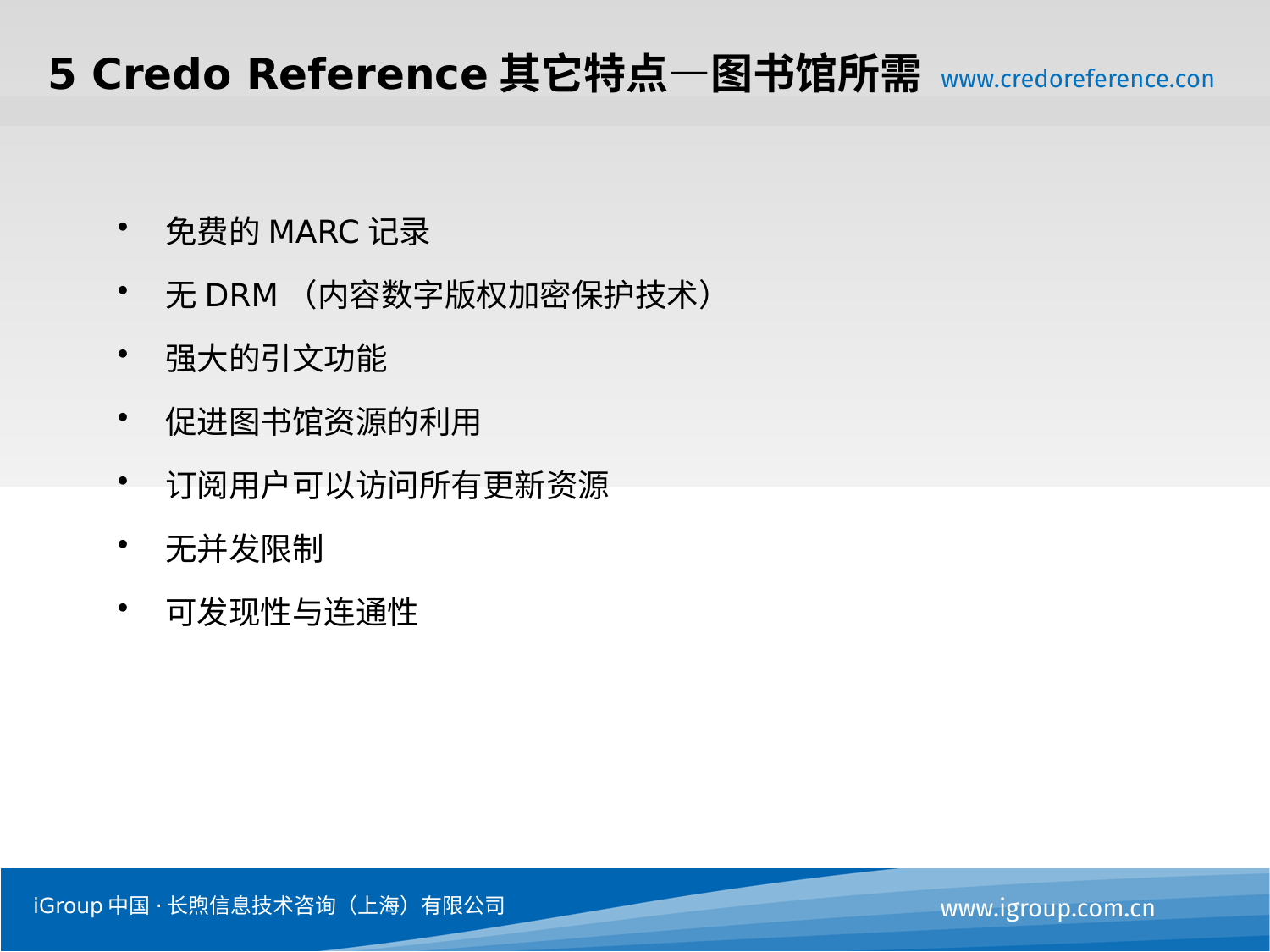

# 5 Credo Reference其它特点—图书馆所需
www.credoreference.con
免费的MARC记录
无DRM（内容数字版权加密保护技术）
强大的引文功能
促进图书馆资源的利用
订阅用户可以访问所有更新资源
无并发限制
可发现性与连通性